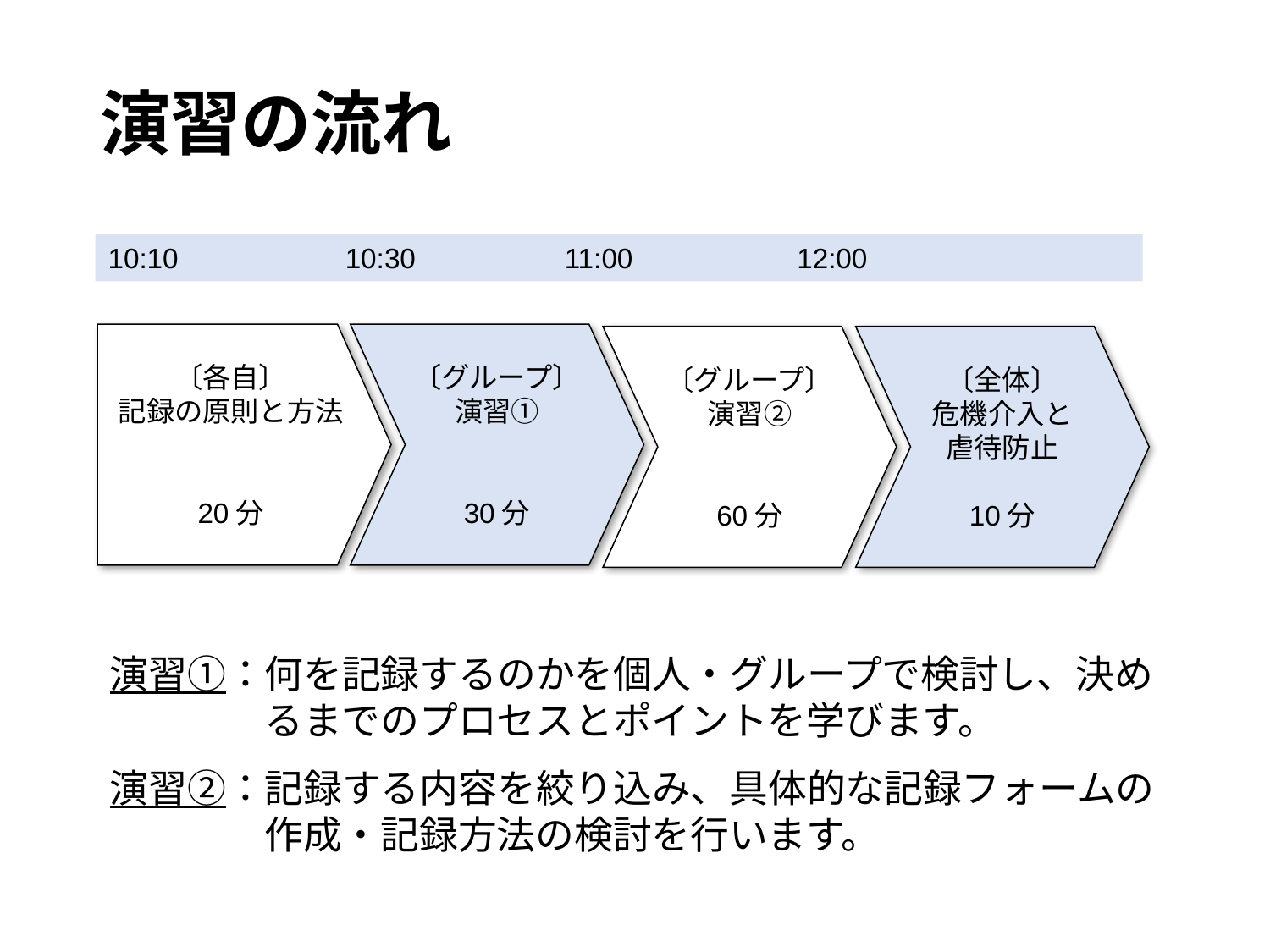

# 演習の流れ
10:10　　　　　  10:30　　　        11:00　　　　      12:00
〔各自〕
記録の原則と方法

20分
〔グループ〕
演習①

30分
〔グループ〕
演習②

60分
〔全体〕
危機介入と
虐待防止

10分
演習①：何を記録するのかを個人・グループで検討し、決めるまでのプロセスとポイントを学びます。
演習②：記録する内容を絞り込み、具体的な記録フォームの作成・記録方法の検討を行います。